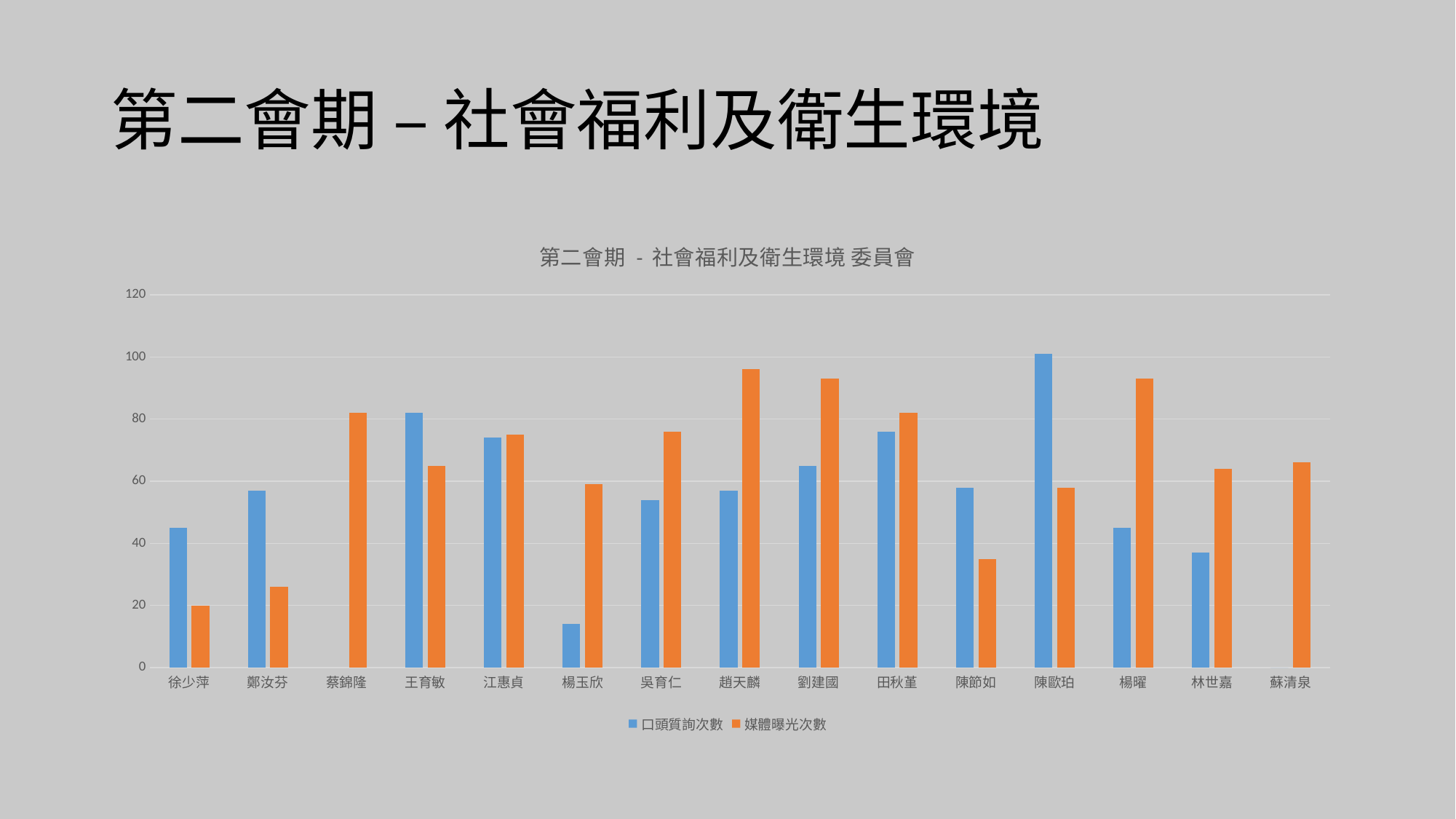

# 第二會期 – 社會福利及衛生環境

### Chart: 第二會期 - 社會福利及衛生環境 委員會

| Category | 口頭質詢次數 | 媒體曝光次數 |
|---|---|---|
| 徐少萍 | 45.0 | 20.0 |
| 鄭汝芬 | 57.0 | 26.0 |
| 蔡錦隆 | None | 82.0 |
| 王育敏 | 82.0 | 65.0 |
| 江惠貞 | 74.0 | 75.0 |
| 楊玉欣 | 14.0 | 59.0 |
| 吳育仁 | 54.0 | 76.0 |
| 趙天麟 | 57.0 | 96.0 |
| 劉建國 | 65.0 | 93.0 |
| 田秋堇 | 76.0 | 82.0 |
| 陳節如 | 58.0 | 35.0 |
| 陳歐珀 | 101.0 | 58.0 |
| 楊曜 | 45.0 | 93.0 |
| 林世嘉 | 37.0 | 64.0 |
| 蘇清泉 | 0.0 | 66.0 |